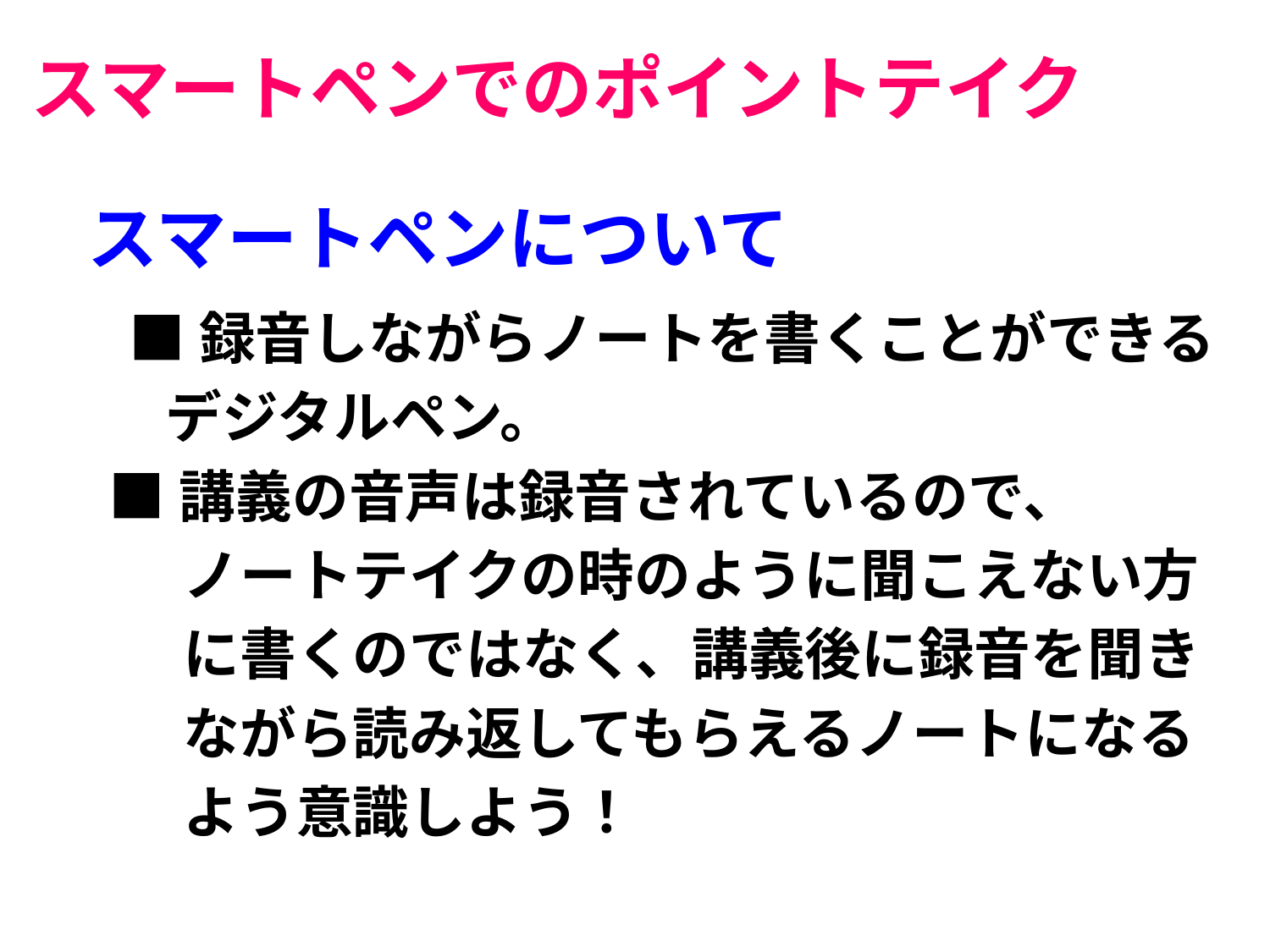

スマートペンでのポイントテイク
# スマートペンについて
	■録音しながらノートを書くことができる
　    デジタルペン。
    ■講義の音声は録音されているので、
　　 ノートテイクの時のように聞こえない方
　　 に書くのではなく、講義後に録音を聞き
　　 ながら読み返してもらえるノートになる
　　 よう意識しよう！